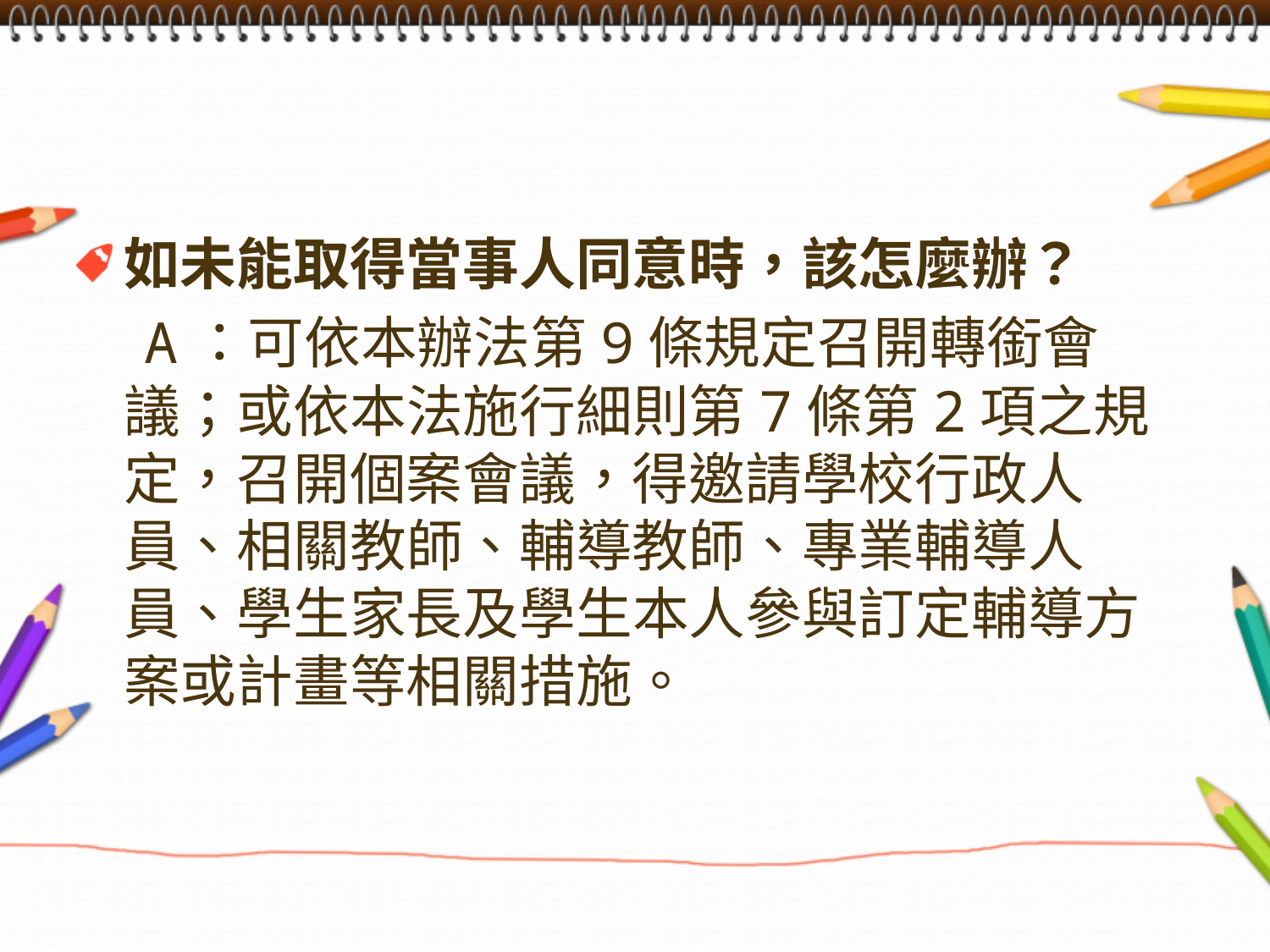

#
如未能取得當事人同意時，該怎麼辦？
  A：可依本辦法第9條規定召開轉銜會議；或依本法施行細則第7條第2項之規定，召開個案會議，得邀請學校行政人員、相關教師、輔導教師、專業輔導人員、學生家長及學生本人參與訂定輔導方案或計畫等相關措施。